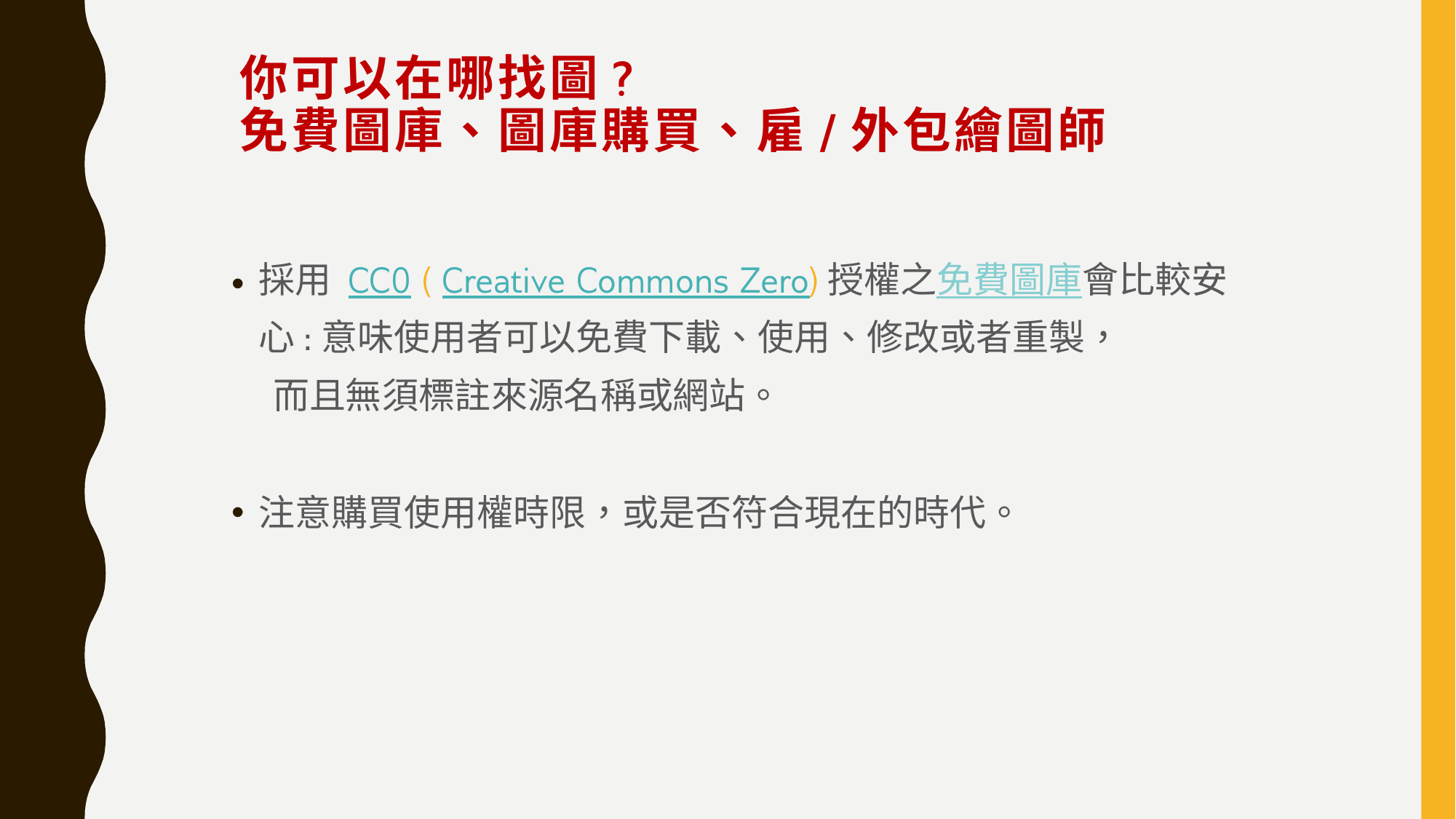

# 你可以在哪找圖? 免費圖庫、圖庫購買、雇/外包繪圖師
採用 CC0 ( Creative Commons Zero)授權之免費圖庫會比較安心:意味使用者可以免費下載、使用、修改或者重製，
    而且無須標註來源名稱或網站。

注意購買使用權時限，或是否符合現在的時代。